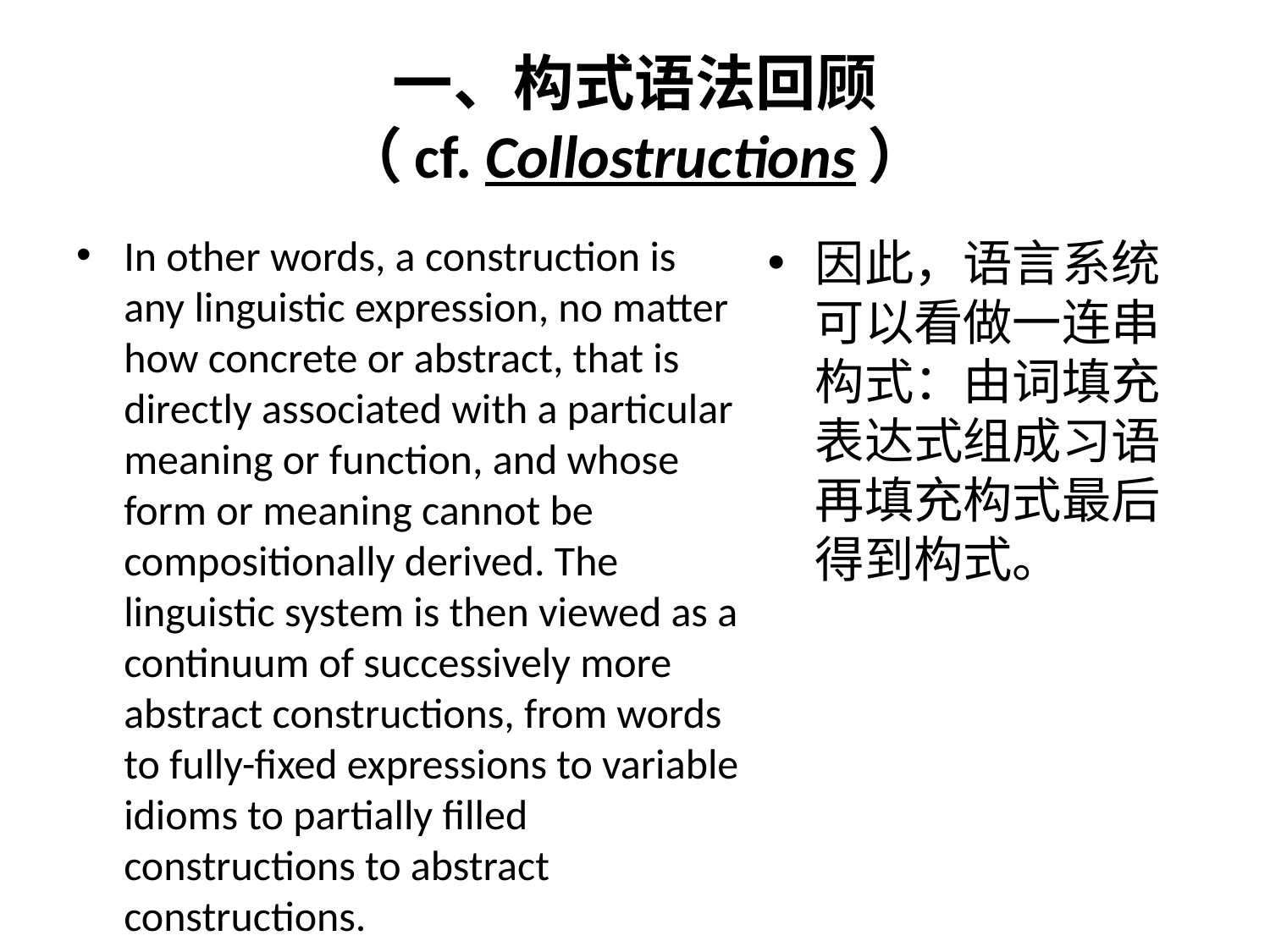

# 一、构式语法回顾 （cf. Collostructions）
In other words, a construction is any linguistic expression, no matter how concrete or abstract, that is directly associated with a particular meaning or function, and whose form or meaning cannot be compositionally derived. The linguistic system is then viewed as a continuum of successively more abstract constructions, from words to fully-fixed expressions to variable idioms to partially filled constructions to abstract constructions.
因此，语言系统可以看做一连串构式：由词填充表达式组成习语再填充构式最后得到构式。